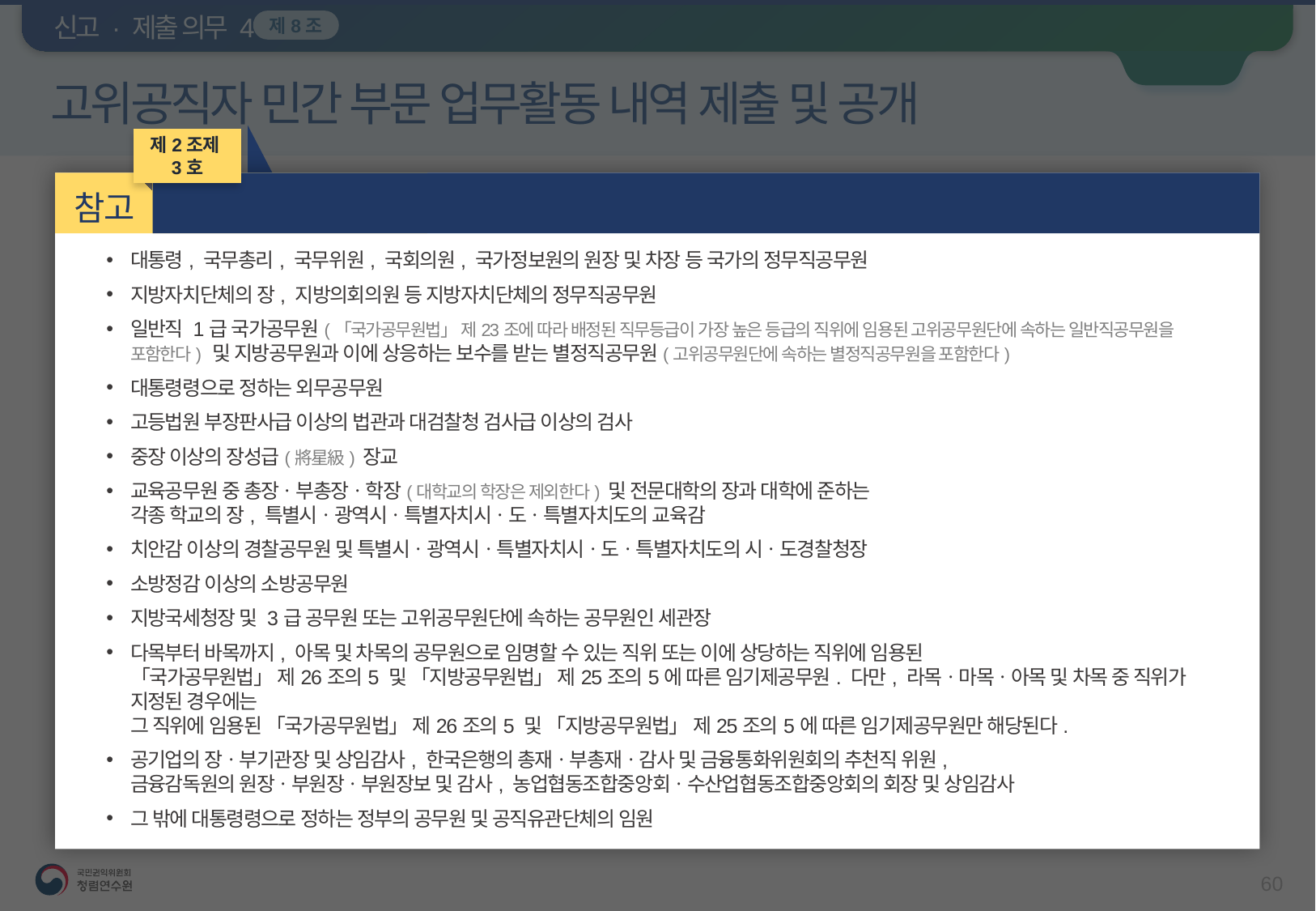

신고 · 제출 의무 4
제8조
개요 · 조치

고위공직자 민간 부문 업무활동 내역 제출 및 공개
고위공직자

제2조제3호

참고
고위공직자의 범위
대통령, 국무총리, 국무위원, 국회의원, 국가정보원의 원장 및 차장 등 국가의 정무직공무원
지방자치단체의 장, 지방의회의원 등 지방자치단체의 정무직공무원
일반직 1급 국가공무원(「국가공무원법」 제23조에 따라 배정된 직무등급이 가장 높은 등급의 직위에 임용된 고위공무원단에 속하는 일반직공무원을 포함한다) 및 지방공무원과 이에 상응하는 보수를 받는 별정직공무원(고위공무원단에 속하는 별정직공무원을 포함한다)
대통령령으로 정하는 외무공무원
고등법원 부장판사급 이상의 법관과 대검찰청 검사급 이상의 검사
중장 이상의 장성급(將星級) 장교
교육공무원 중 총장ㆍ부총장ㆍ학장(대학교의 학장은 제외한다) 및 전문대학의 장과 대학에 준하는
각종 학교의 장, 특별시ㆍ광역시ㆍ특별자치시ㆍ도ㆍ특별자치도의 교육감
치안감 이상의 경찰공무원 및 특별시ㆍ광역시ㆍ특별자치시ㆍ도ㆍ특별자치도의 시ㆍ도경찰청장
소방정감 이상의 소방공무원
지방국세청장 및 3급 공무원 또는 고위공무원단에 속하는 공무원인 세관장
다목부터 바목까지, 아목 및 차목의 공무원으로 임명할 수 있는 직위 또는 이에 상당하는 직위에 임용된
「국가공무원법」 제26조의5 및 「지방공무원법」 제25조의5에 따른 임기제공무원. 다만, 라목ㆍ마목ㆍ아목 및 차목 중 직위가 지정된 경우에는
그 직위에 임용된 「국가공무원법」 제26조의5 및 「지방공무원법」 제25조의5에 따른 임기제공무원만 해당된다.
공기업의 장ㆍ부기관장 및 상임감사, 한국은행의 총재ㆍ부총재ㆍ감사 및 금융통화위원회의 추천직 위원,
금융감독원의 원장ㆍ부원장ㆍ부원장보 및 감사, 농업협동조합중앙회ㆍ수산업협동조합중앙회의 회장 및 상임감사
그 밖에 대통령령으로 정하는 정부의 공무원 및 공직유관단체의 임원
60